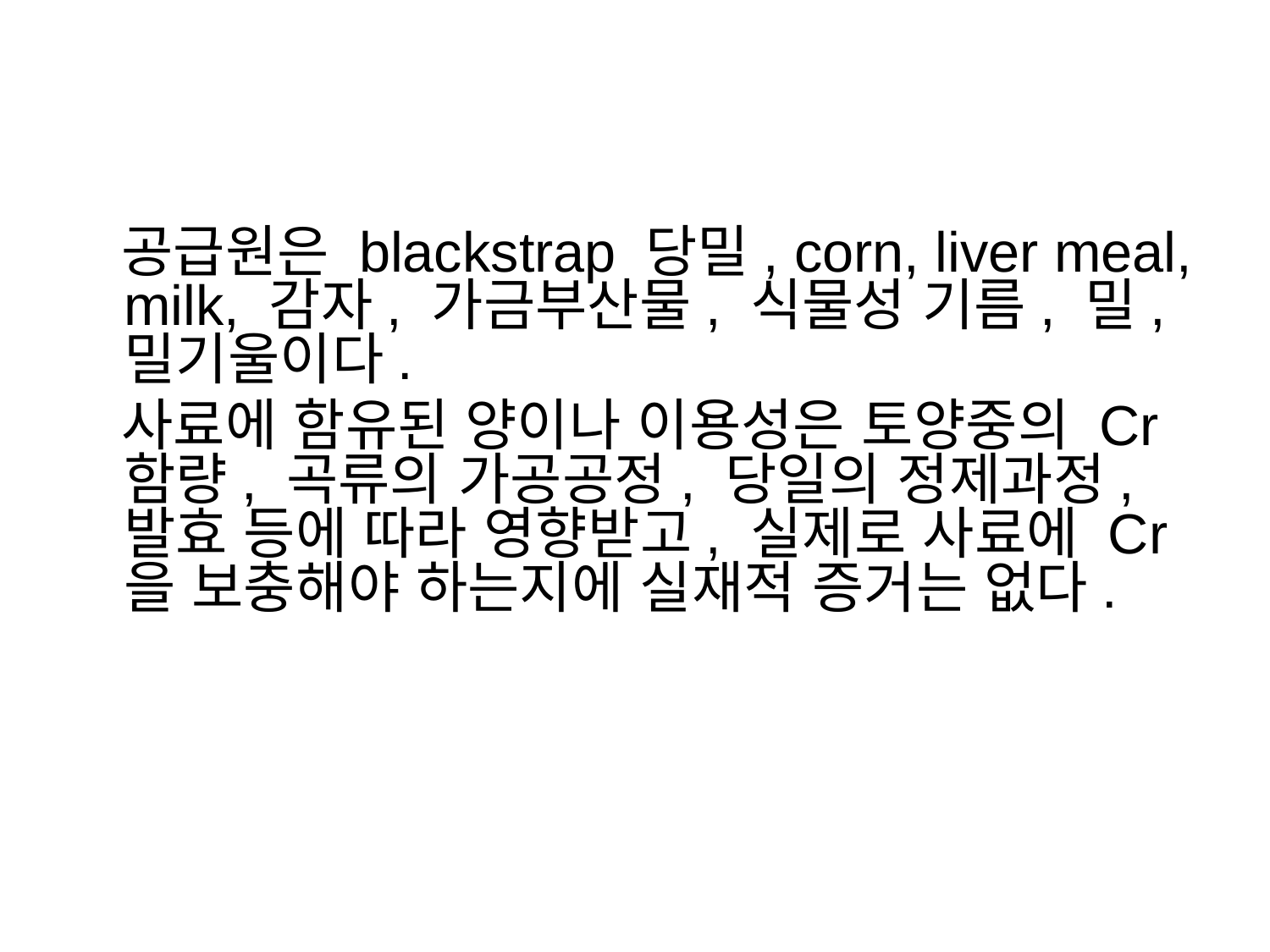

공급원은 blackstrap 당밀, corn, liver meal, milk, 감자, 가금부산물, 식물성 기름, 밀, 밀기울이다.
  사료에 함유된 양이나 이용성은 토양중의 Cr함량, 곡류의 가공공정, 당일의 정제과정, 발효 등에 따라 영향받고, 실제로 사료에 Cr을 보충해야 하는지에 실재적 증거는 없다.